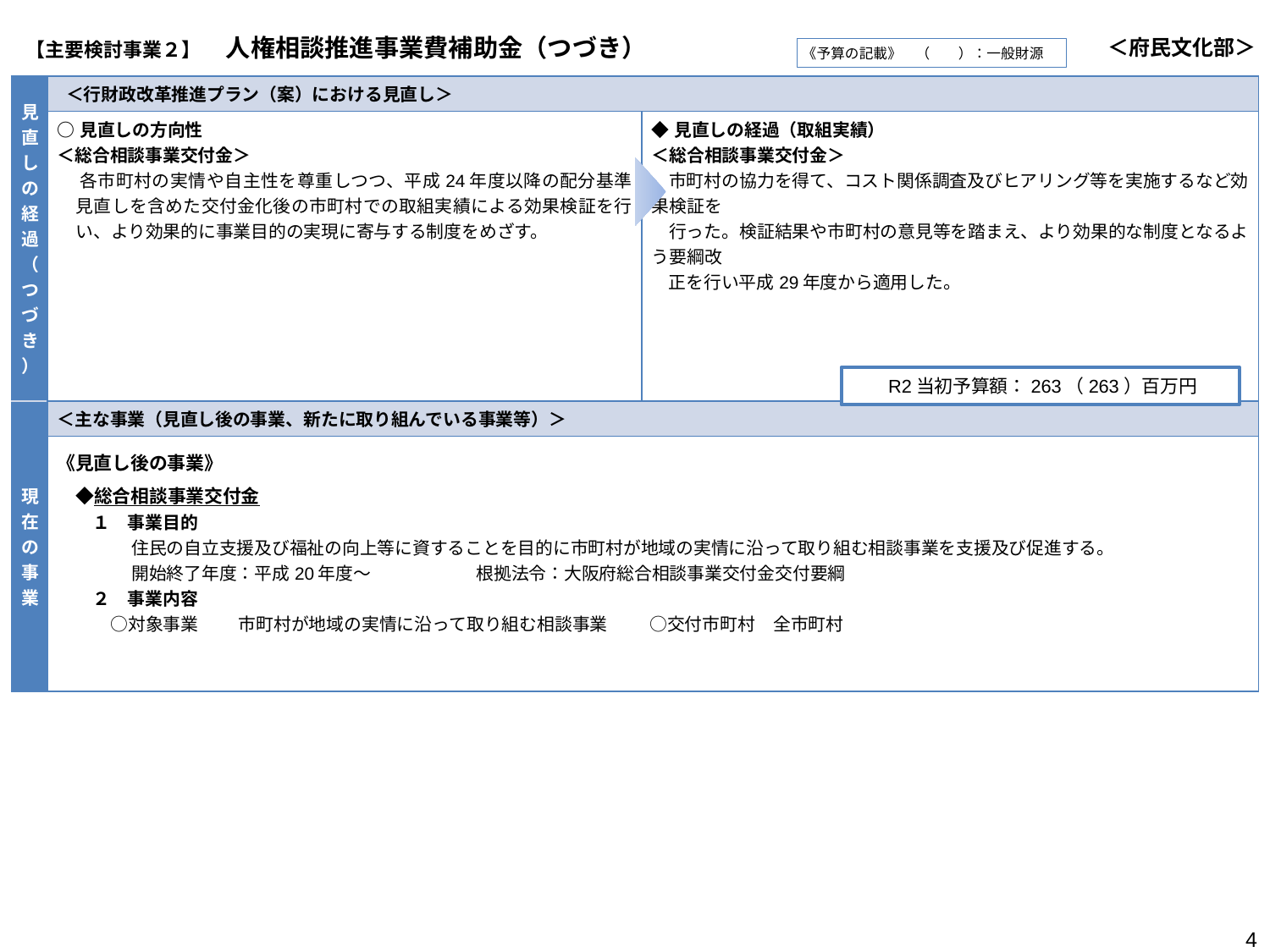

| 【主要検討事業２】　人権相談推進事業費補助金（つづき） |  |  | ＜府民文化部＞ |
| --- | --- | --- | --- |
《予算の記載》　（　　）：一般財源
| 見直しの経過（つづき） | ＜行財政改革推進プラン（案）における見直し＞ |  |
| --- | --- | --- |
|  | ○見直しの方向性 ＜総合相談事業交付金＞ 　 各市町村の実情や自主性を尊重しつつ、平成24年度以降の配分基準見直しを含めた交付金化後の市町村での取組実績による効果検証を行い、より効果的に事業目的の実現に寄与する制度をめざす。 | ◆見直しの経過（取組実績） ＜総合相談事業交付金＞ 市町村の協力を得て、コスト関係調査及びヒアリング等を実施するなど効果検証を 行った。検証結果や市町村の意見等を踏まえ、より効果的な制度となるよう要綱改 正を行い平成29年度から適用した。 |
| 現在の事業 | ＜主な事業（見直し後の事業、新たに取り組んでいる事業等）＞ |  |
|  | 《見直し後の事業》 　◆総合相談事業交付金 　　１　事業目的 　　　　 住民の自立支援及び福祉の向上等に資することを目的に市町村が地域の実情に沿って取り組む相談事業を支援及び促進する。　 　　　　 開始終了年度：平成20年度～　　　　　　根拠法令：大阪府総合相談事業交付金交付要綱　 　　２　事業内容 　　　○対象事業　　 市町村が地域の実情に沿って取り組む相談事業　 ○交付市町村　全市町村 |  |

R2当初予算額：263（263）百万円
4